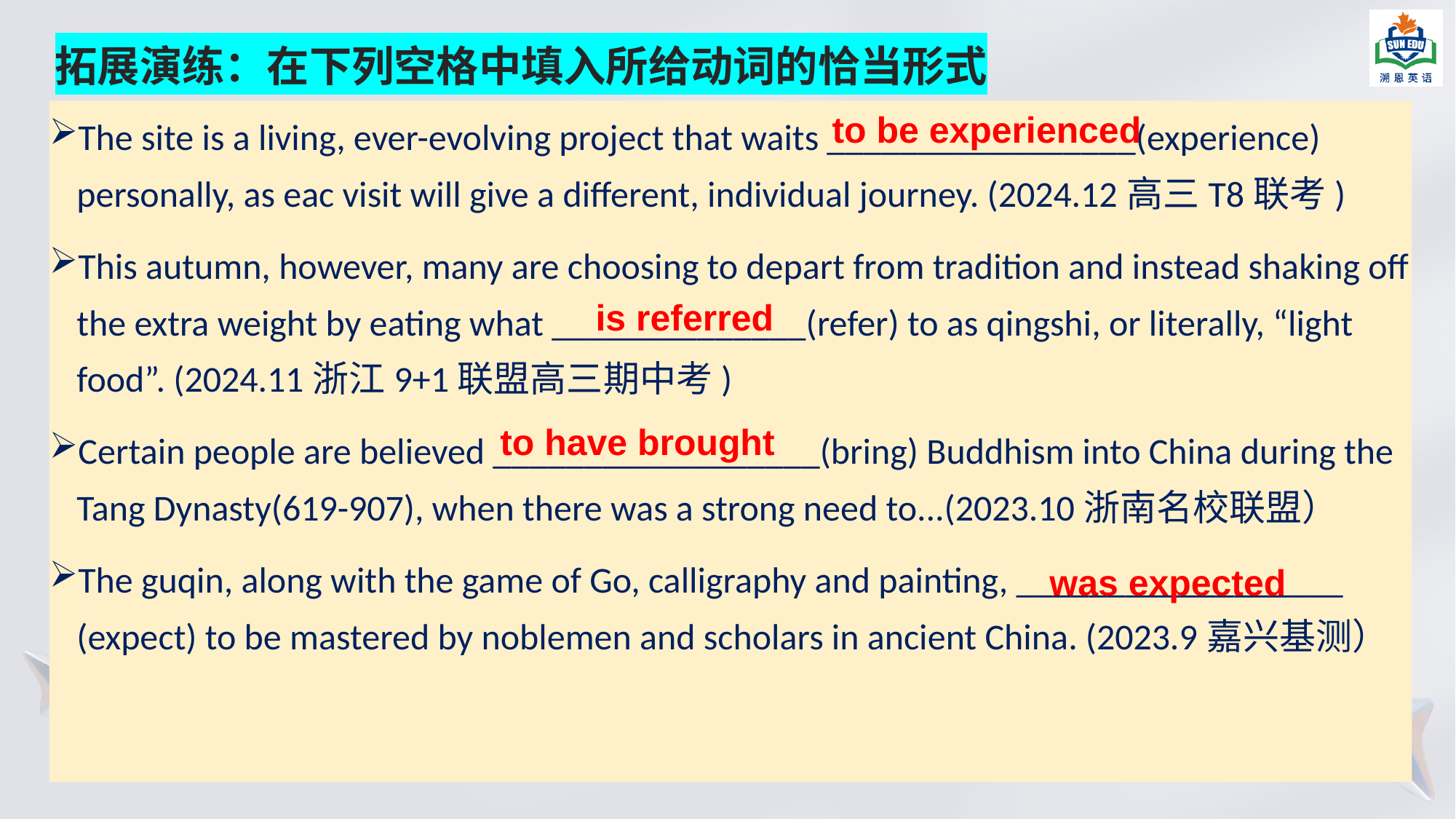

拓展演练：在下列空格中填入所给动词的恰当形式
#
The site is a living, ever-evolving project that waits _________________(experience) personally, as eac visit will give a different, individual journey. (2024.12高三T8联考)
This autumn, however, many are choosing to depart from tradition and instead shaking off the extra weight by eating what ______________(refer) to as qingshi, or literally, “light food”. (2024.11浙江9+1联盟高三期中考)
Certain people are believed __________________(bring) Buddhism into China during the Tang Dynasty(619-907), when there was a strong need to...(2023.10浙南名校联盟）
The guqin, along with the game of Go, calligraphy and painting, __________________ (expect) to be mastered by noblemen and scholars in ancient China. (2023.9嘉兴基测）

to be experienced

is referred
to have brought
was expected